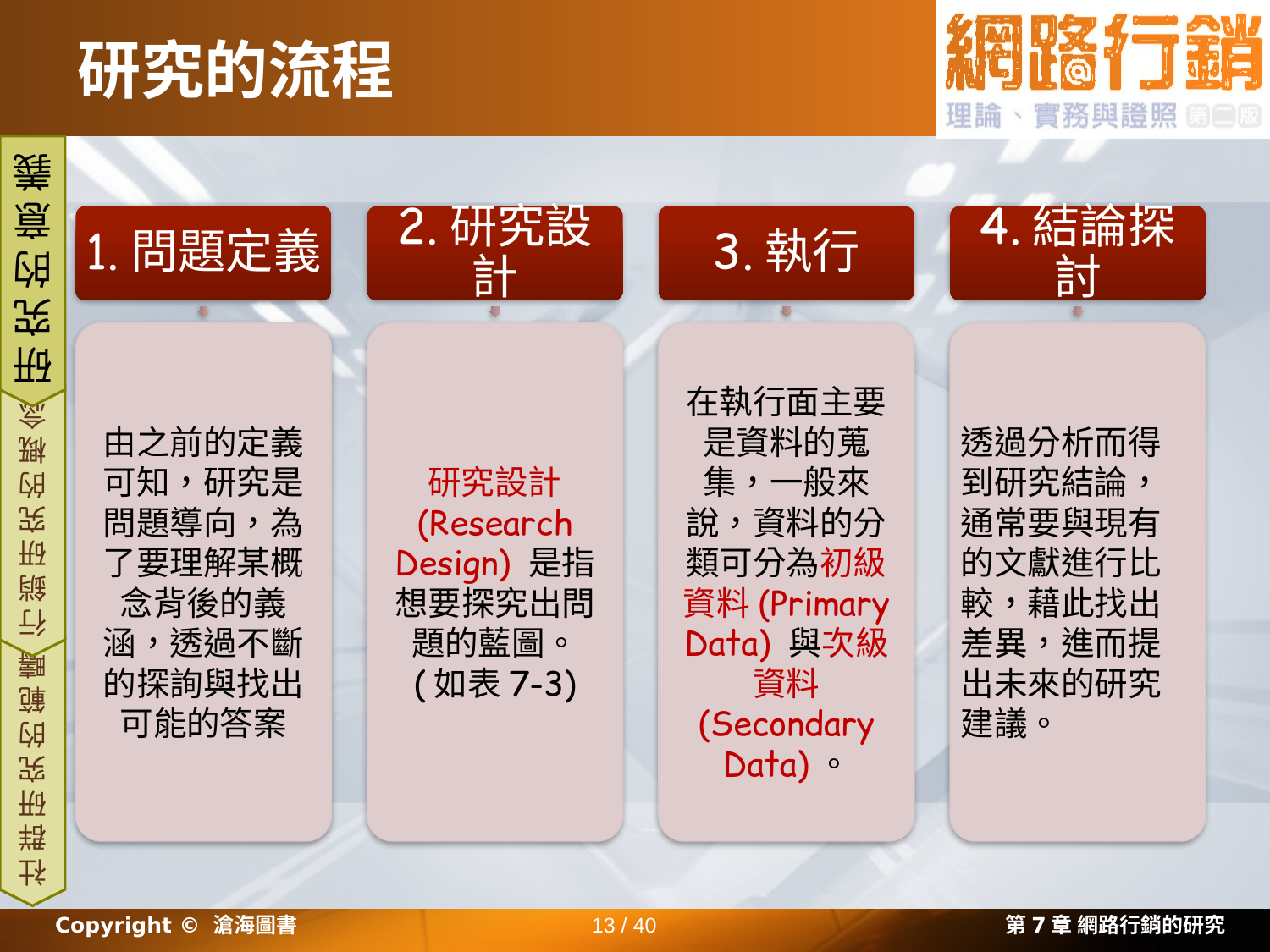

# 研究的流程
1.問題定義
2.研究設計

研究設計 (Research Design) 是指想要探究出問題的藍圖。
(如表7-3)
3.執行

在執行面主要是資料的蒐集，一般來說，資料的分類可分為初級資料(Primary Data) 與次級資料 (Secondary Data)。
4.結論探討

透過分析而得到研究結論，通常要與現有的文獻進行比較，藉此找出差異，進而提出未來的研究建議。
研究的意義

由之前的定義可知，研究是問題導向，為了要理解某概念背後的義涵，透過不斷的探詢與找出可能的答案
行銷研究的概念
社群研究的範疇
Copyright © 滄海圖書
13 / 40
第7章 網路行銷的研究